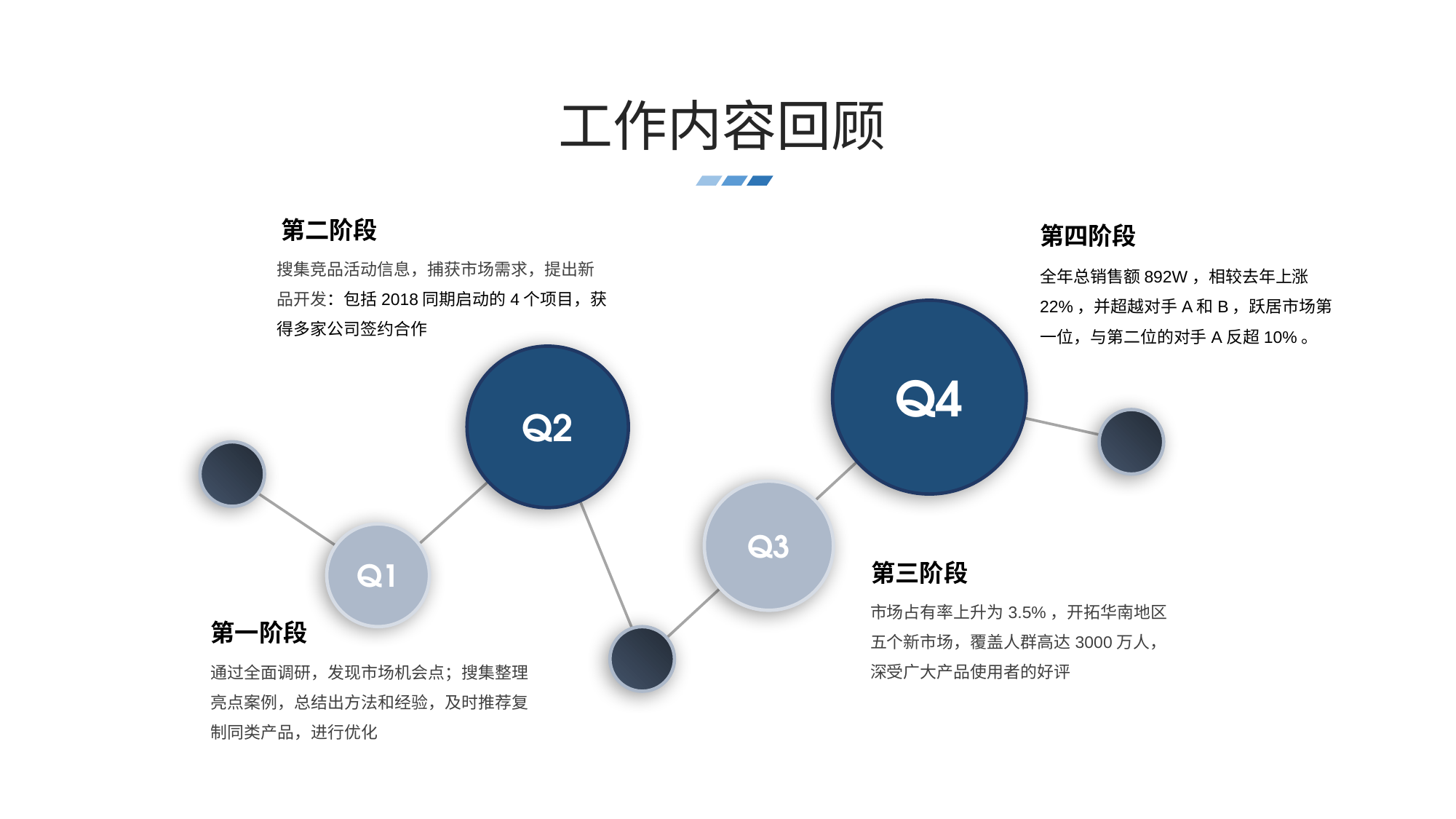

工作内容回顾

第二阶段
第四阶段
搜集竞品活动信息，捕获市场需求，提出新品开发：包括2018同期启动的4个项目，获得多家公司签约合作
全年总销售额892W，相较去年上涨22%，并超越对手A和B，跃居市场第一位，与第二位的对手A反超10%。
Q4
Q2

Q3
Q1

第三阶段
市场占有率上升为3.5%，开拓华南地区五个新市场，覆盖人群高达3000万人，深受广大产品使用者的好评

第一阶段
通过全面调研，发现市场机会点；搜集整理亮点案例，总结出方法和经验，及时推荐复制同类产品，进行优化